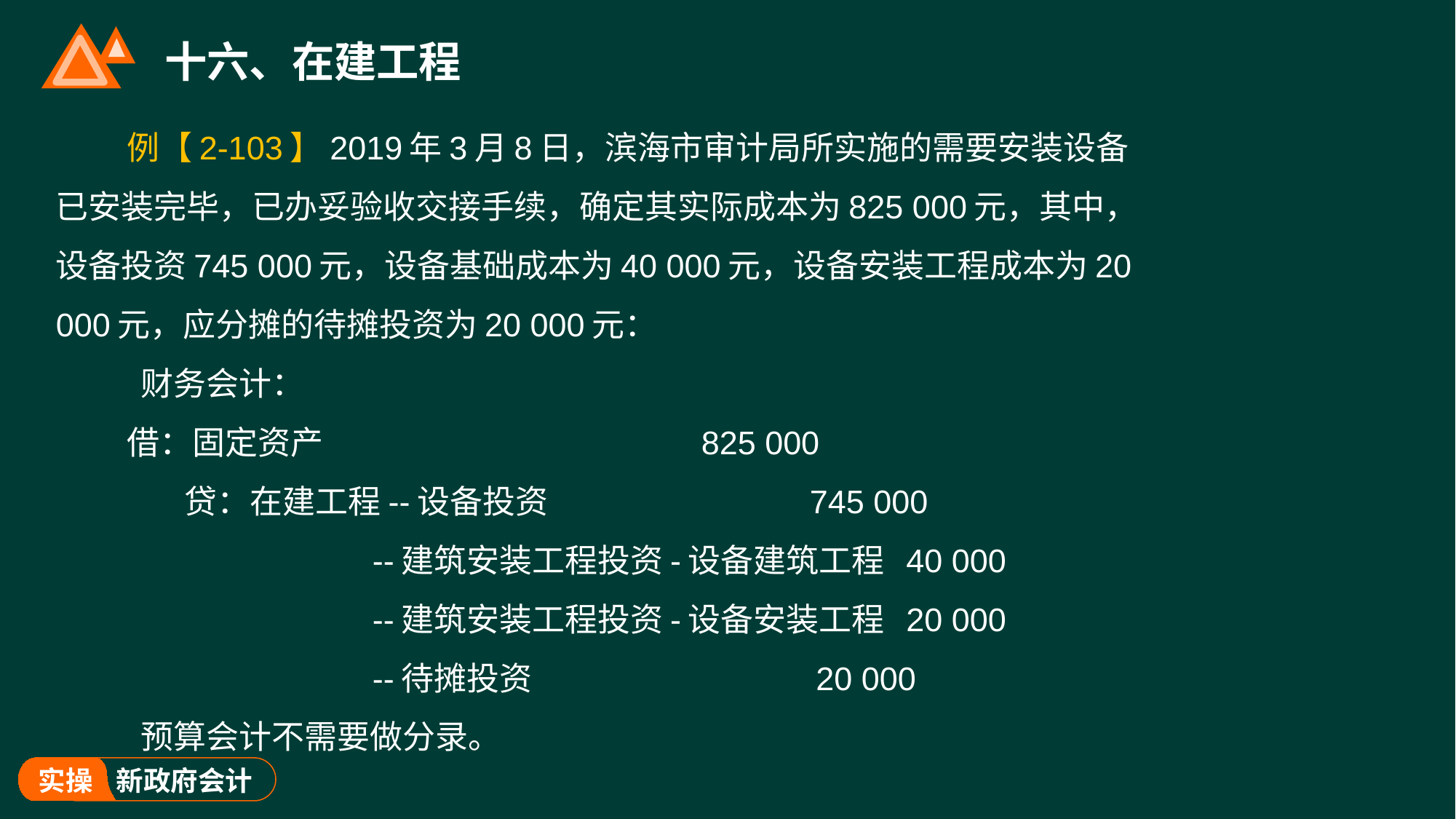

# 十六、在建工程
例【2-103】2019年3月8日，滨海市审计局所实施的需要安装设备已安装完毕，已办妥验收交接手续，确定其实际成本为825 000元，其中，设备投资745 000元，设备基础成本为40 000元，设备安装工程成本为20 000元，应分摊的待摊投资为20 000元：
 财务会计：
借：固定资产                                                   825 000
       贷：在建工程--设备投资                                   745 000
                           --建筑安装工程投资-设备建筑工程  40 000
                           --建筑安装工程投资-设备安装工程  20 000
                           --待摊投资                                      20 000
 预算会计不需要做分录。